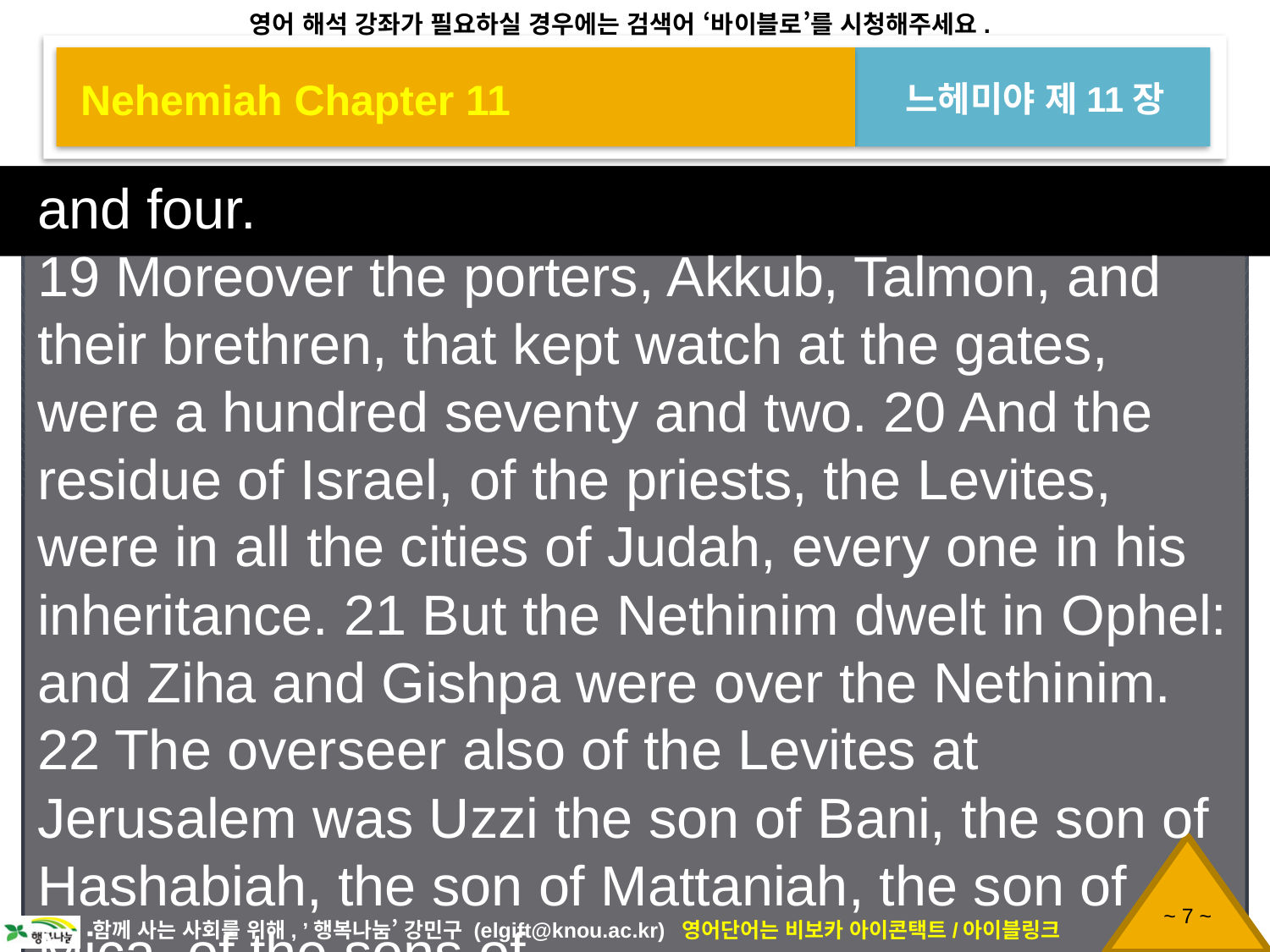

Nehemiah Chapter 11
느헤미야 제11장
and four.
19 Moreover the porters, Akkub, Talmon, and their brethren, that kept watch at the gates, were a hundred seventy and two. 20 And the residue of Israel, of the priests, the Levites, were in all the cities of Judah, every one in his inheritance. 21 But the Nethinim dwelt in Ophel: and Ziha and Gishpa were over the Nethinim.
22 The overseer also of the Levites at Jerusalem was Uzzi the son of Bani, the son of Hashabiah, the son of Mattaniah, the son of Mica, of the sons of